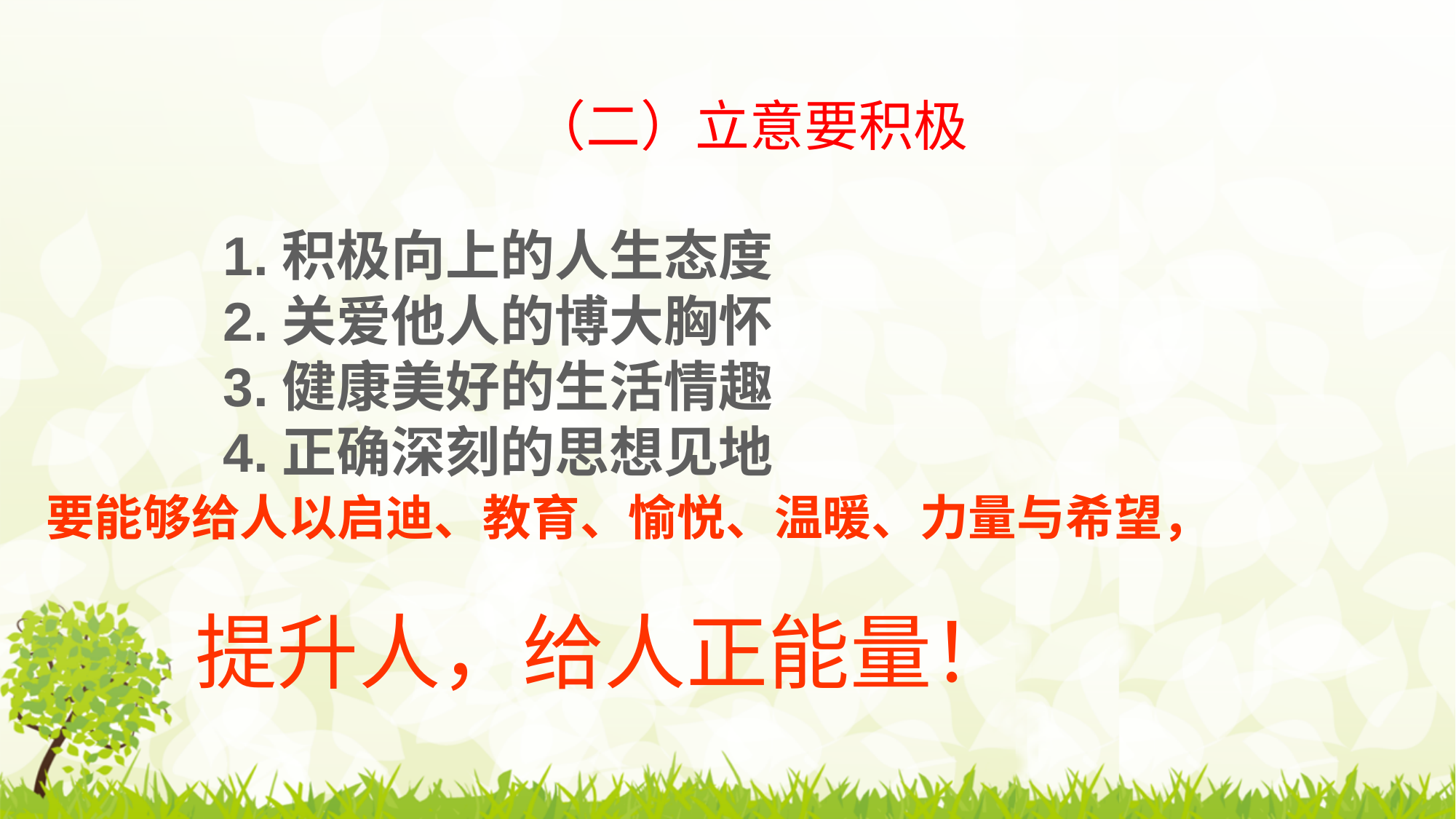

（二）立意要积极
1.积极向上的人生态度
2.关爱他人的博大胸怀
3.健康美好的生活情趣
4.正确深刻的思想见地

要能够给人以启迪、教育、愉悦、温暖、力量与希望，

提升人，给人正能量！